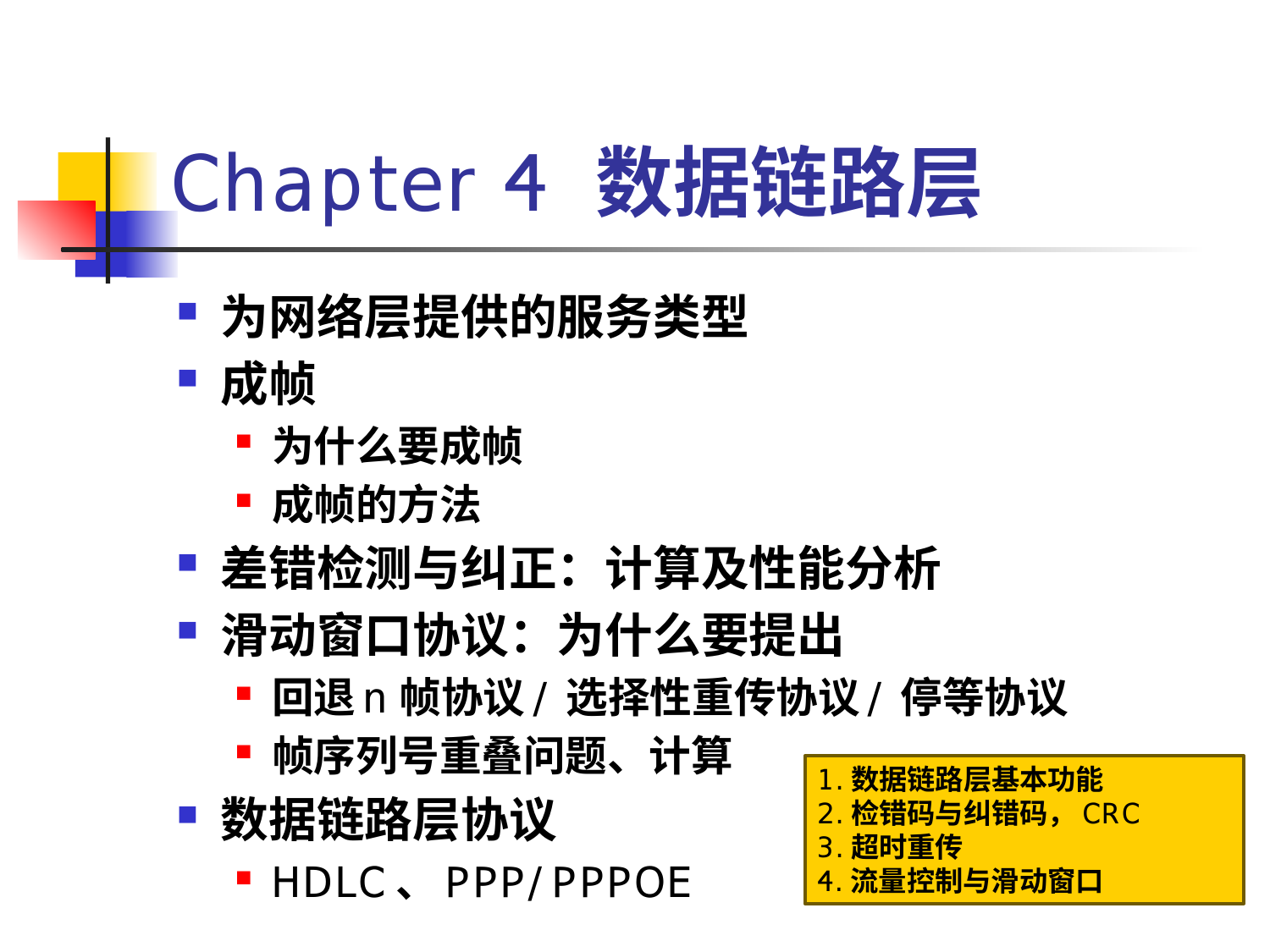

# Chapter 4 数据链路层
为网络层提供的服务类型
成帧
为什么要成帧
成帧的方法
差错检测与纠正：计算及性能分析
滑动窗口协议：为什么要提出
回退n帧协议/选择性重传协议/停等协议
帧序列号重叠问题、计算
数据链路层协议
HDLC、PPP/PPPOE
1.数据链路层基本功能
2.检错码与纠错码，CRC
3.超时重传
4.流量控制与滑动窗口